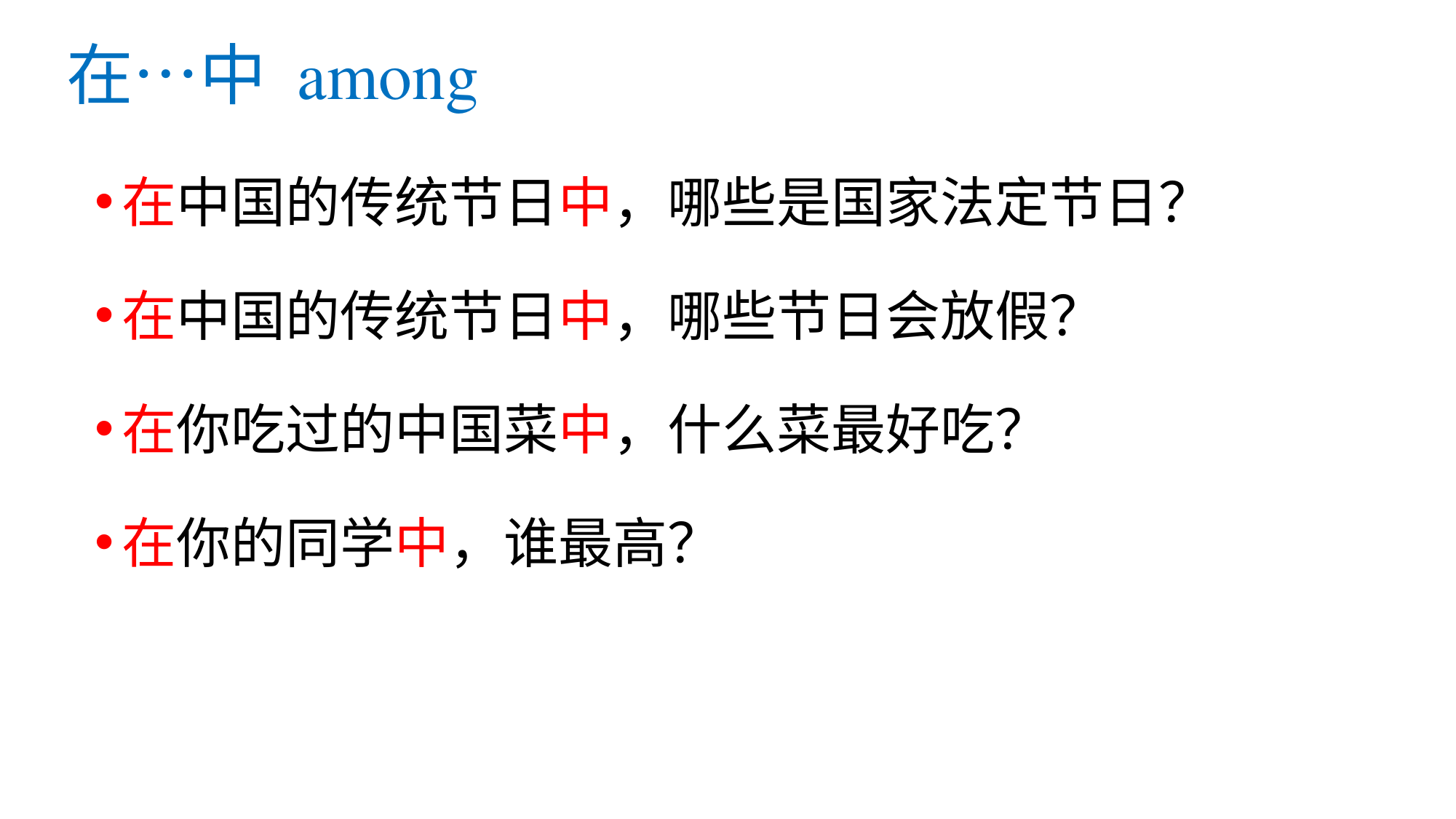

# 在…中 among
在中国的传统节日中，哪些是国家法定节日？
在中国的传统节日中，哪些节日会放假？
在你吃过的中国菜中，什么菜最好吃？
在你的同学中，谁最高？